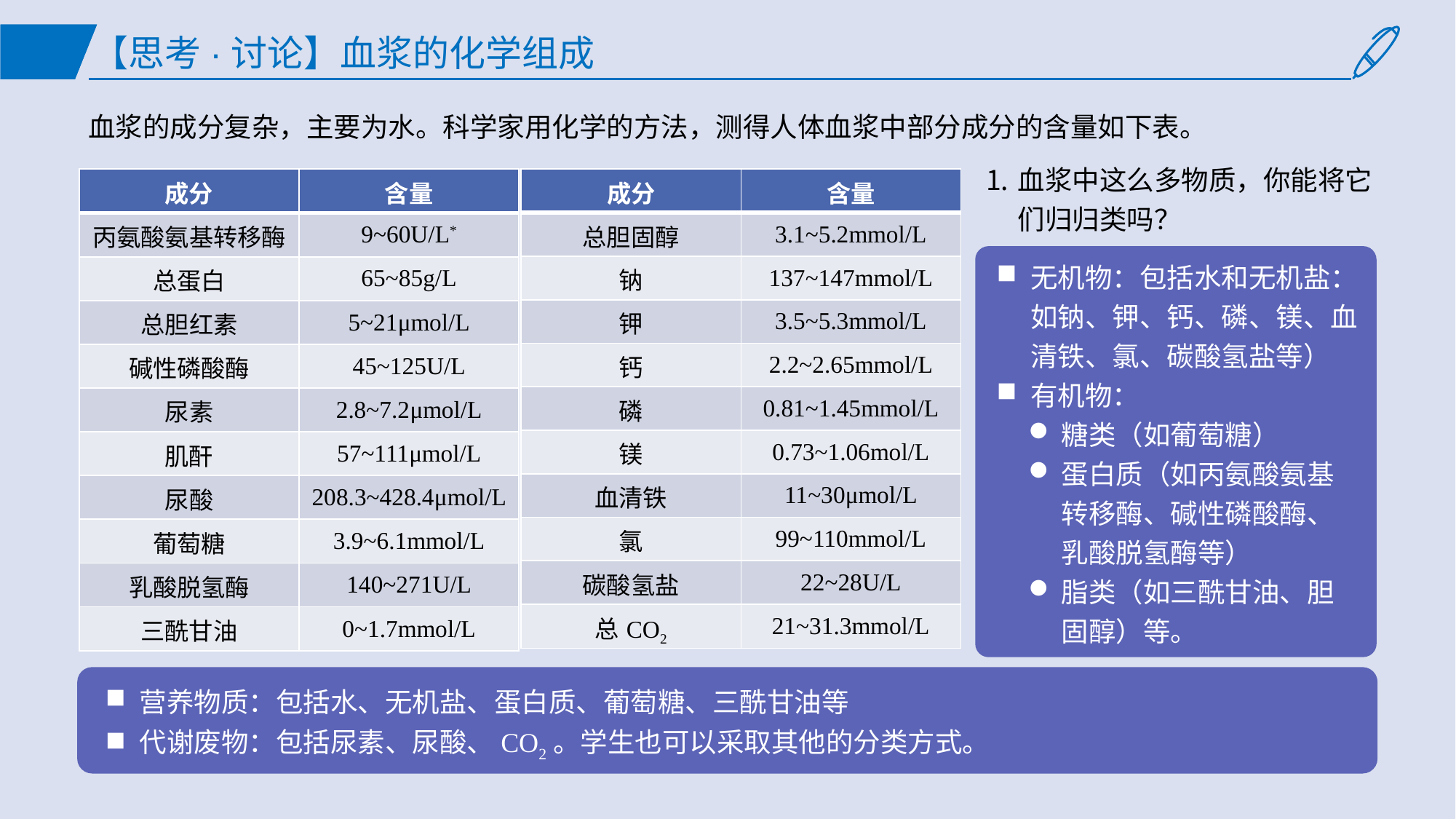

【思考·讨论】血浆的化学组成

血浆的成分复杂，主要为水。科学家用化学的方法，测得人体血浆中部分成分的含量如下表。
血浆中这么多物质，你能将它们归归类吗？
| 成分 | 含量 |
| --- | --- |
| 丙氨酸氨基转移酶 | 9~60U/L\* |
| 总蛋白 | 65~85g/L |
| 总胆红素 | 5~21μmol/L |
| 碱性磷酸酶 | 45~125U/L |
| 尿素 | 2.8~7.2μmol/L |
| 肌酐 | 57~111μmol/L |
| 尿酸 | 208.3~428.4μmol/L |
| 葡萄糖 | 3.9~6.1mmol/L |
| 乳酸脱氢酶 | 140~271U/L |
| 三酰甘油 | 0~1.7mmol/L |
| 成分 | 含量 |
| --- | --- |
| 总胆固醇 | 3.1~5.2mmol/L |
| 钠 | 137~147mmol/L |
| 钾 | 3.5~5.3mmol/L |
| 钙 | 2.2~2.65mmol/L |
| 磷 | 0.81~1.45mmol/L |
| 镁 | 0.73~1.06mol/L |
| 血清铁 | 11~30μmol/L |
| 氯 | 99~110mmol/L |
| 碳酸氢盐 | 22~28U/L |
| 总CO2 | 21~31.3mmol/L |

无机物：包括水和无机盐：如钠、钾、钙、磷、镁、血清铁、氯、碳酸氢盐等）
有机物：
糖类（如葡萄糖）
蛋白质（如丙氨酸氨基转移酶、碱性磷酸酶、乳酸脱氢酶等）
脂类（如三酰甘油、胆固醇）等。

营养物质：包括水、无机盐、蛋白质、葡萄糖、三酰甘油等
代谢废物：包括尿素、尿酸、CO2。学生也可以采取其他的分类方式。